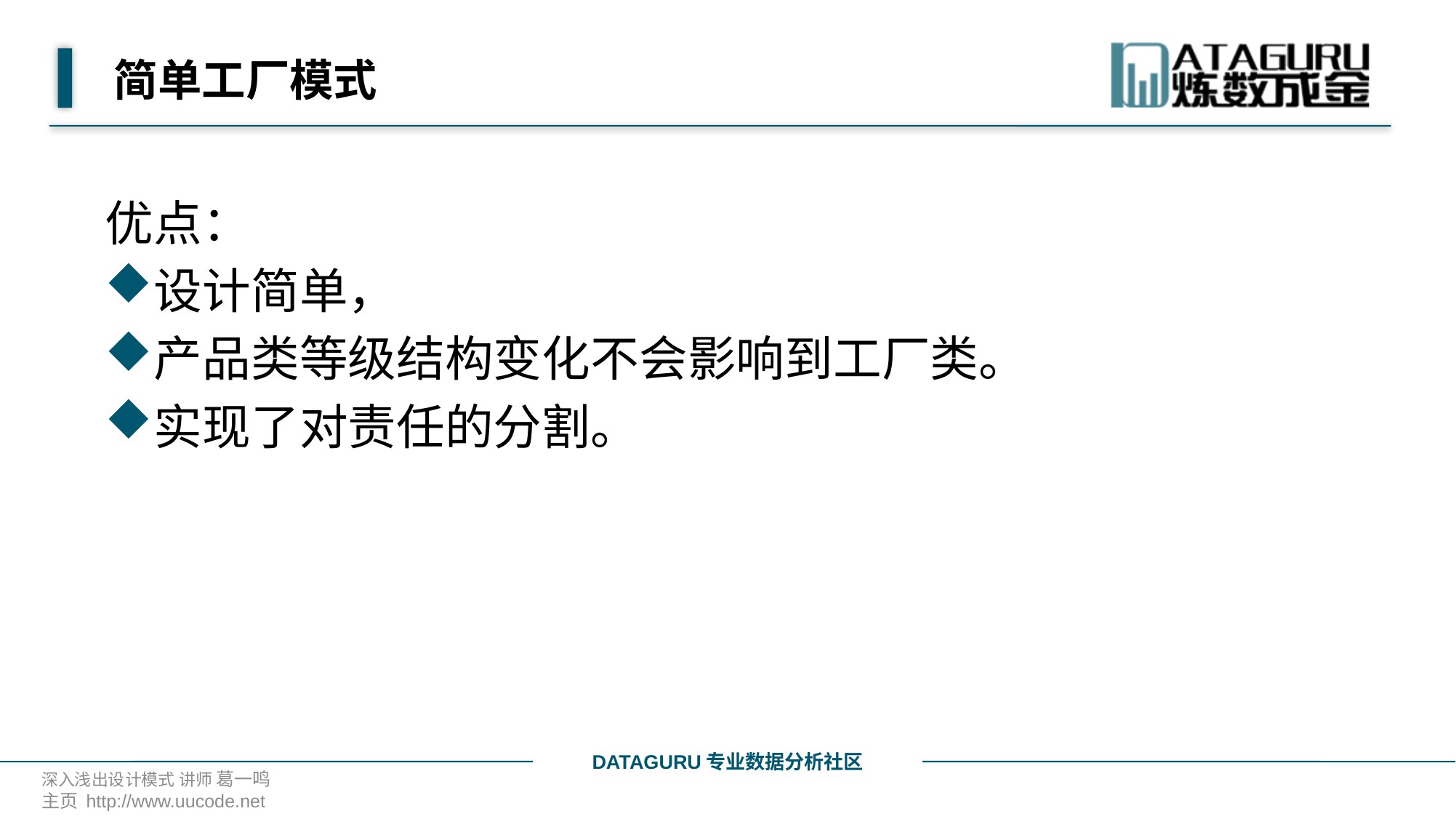

# 简单工厂模式
优点：
设计简单，
产品类等级结构变化不会影响到工厂类。
实现了对责任的分割。